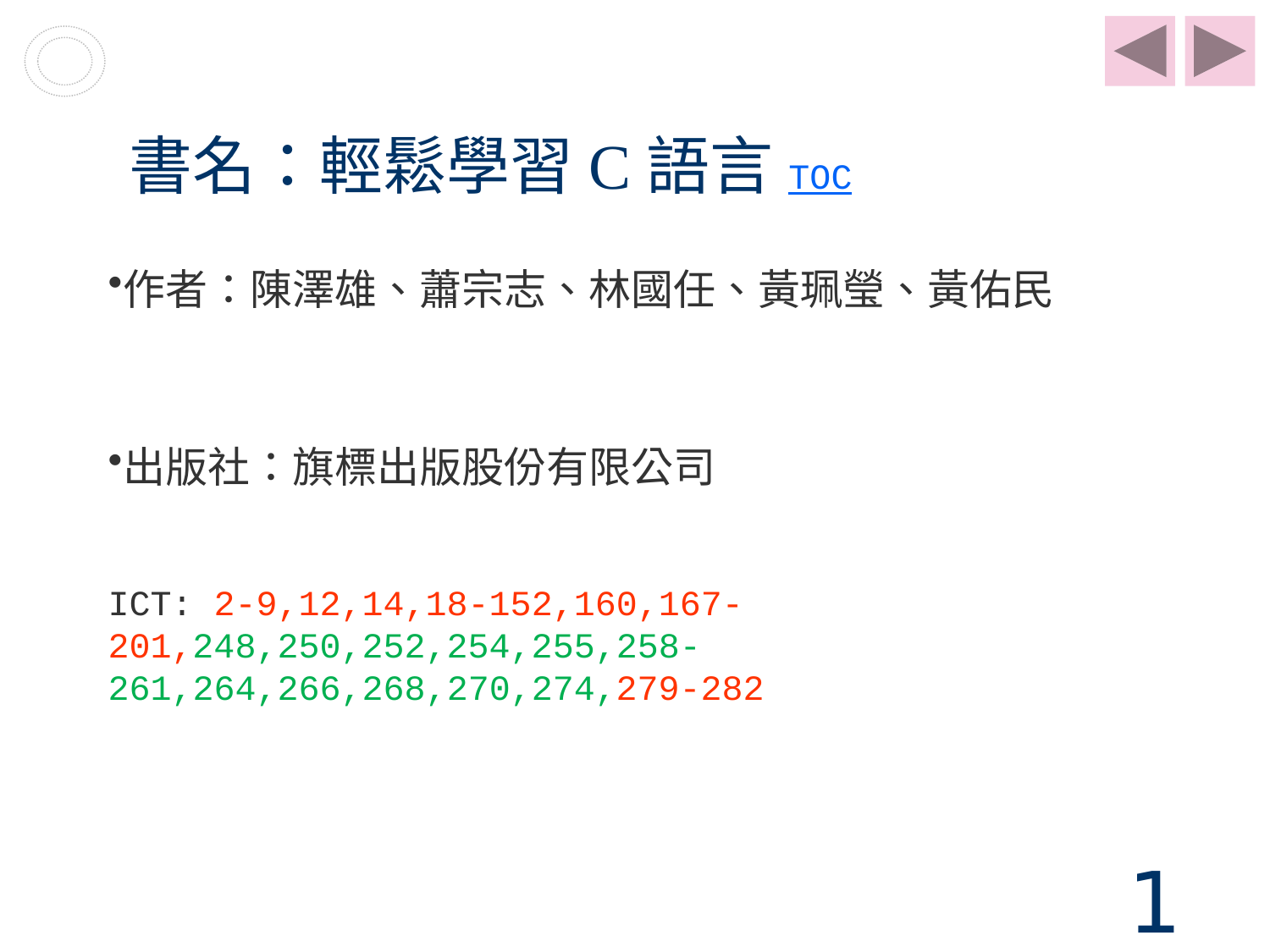

# 書名：輕鬆學習C語言TOC
作者：陳澤雄、蕭宗志、林國任、黃珮瑩、黃佑民

出版社：旗標出版股份有限公司

ICT: 2-9,12,14,18-152,160,167-201,248,250,252,254,255,258-261,264,266,268,270,274,279-282
1